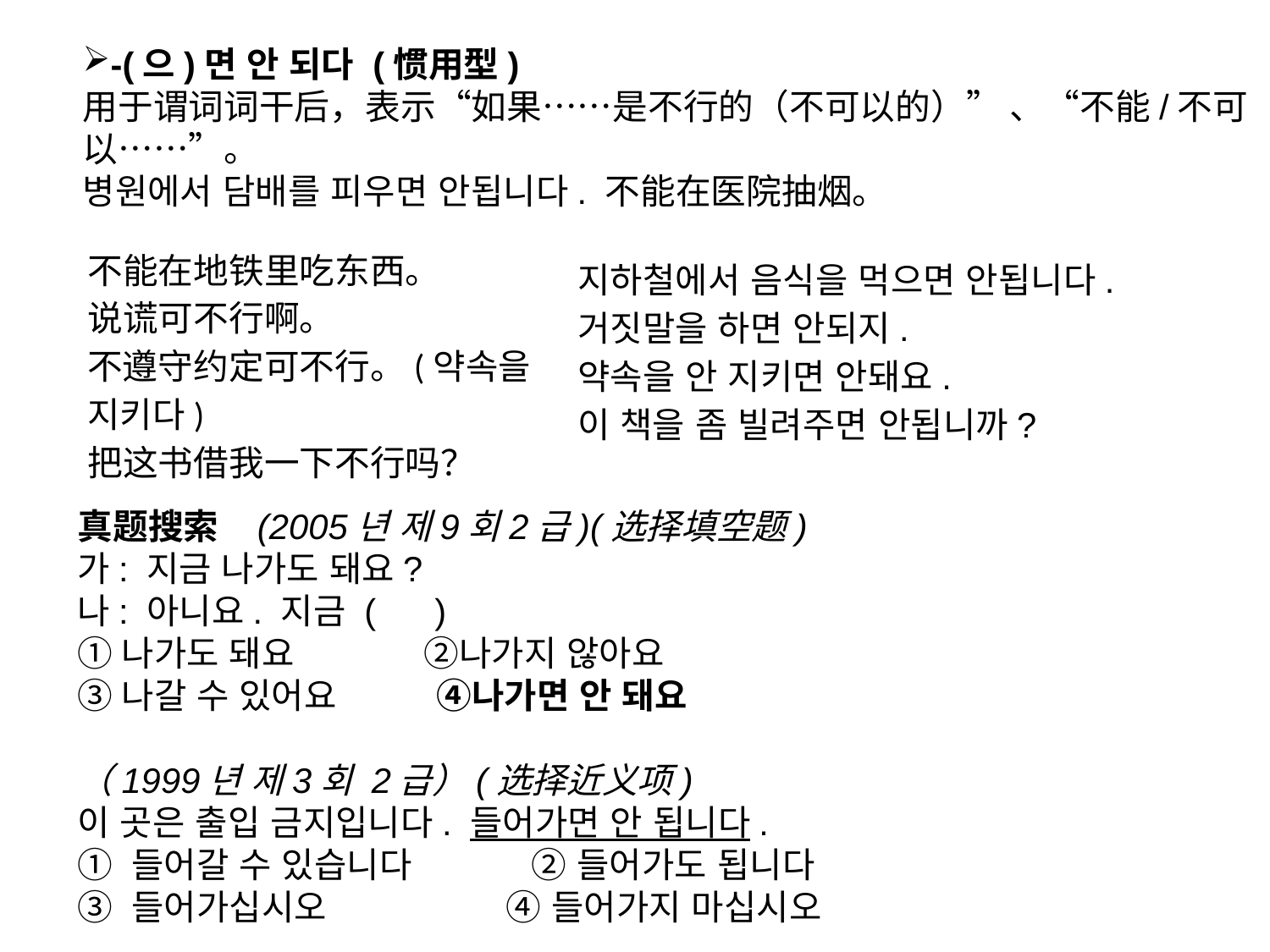

-(으)면 안 되다 (惯用型)
用于谓词词干后，表示“如果……是不行的（不可以的）” 、“不能/不可以……”。
병원에서 담배를 피우면 안됩니다. 不能在医院抽烟。
不能在地铁里吃东西。
说谎可不行啊。
不遵守约定可不行。(약속을 지키다)
把这书借我一下不行吗？

지하철에서 음식을 먹으면 안됩니다.
거짓말을 하면 안되지.
약속을 안 지키면 안돼요.
이 책을 좀 빌려주면 안됩니까?
真题搜索   (2005년 제9회2급)(选择填空题)
가: 지금 나가도 돼요?
나: 아니요. 지금 (      )
①나가도 돼요             ②나가지 않아요
③나갈 수 있어요          ④나가면 안 돼요

（1999년 제3회 2급）(选择近义项)
이 곳은 출입 금지입니다. 들어가면 안 됩니다.
① 들어갈 수 있습니다            ② 들어가도 됩니다
③ 들어가십시오                  ④ 들어가지 마십시오